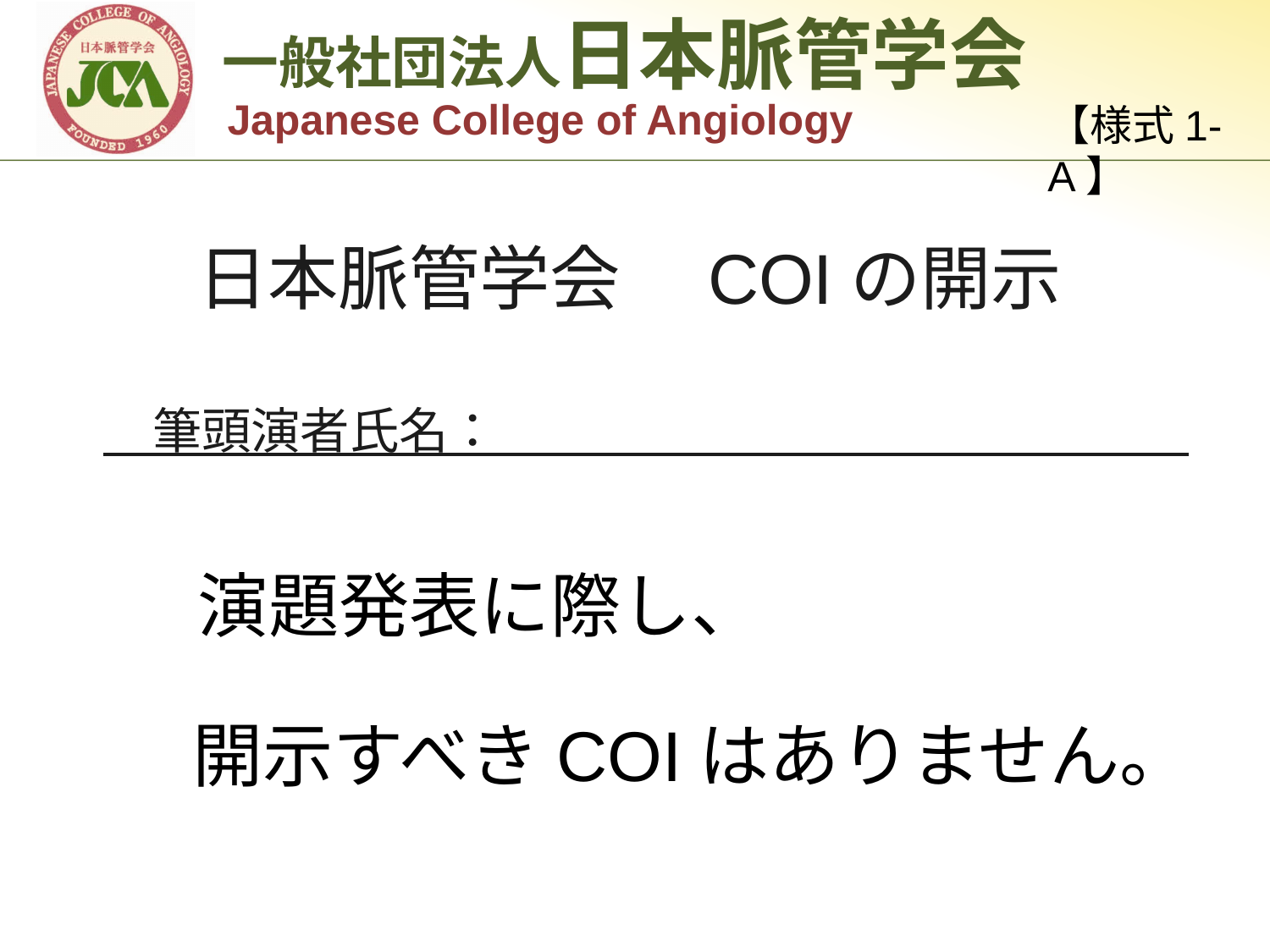

【様式1-A】
日本脈管学会　COIの開示
　筆頭演者氏名：

演題発表に際し、
開示すべきCOIはありません。